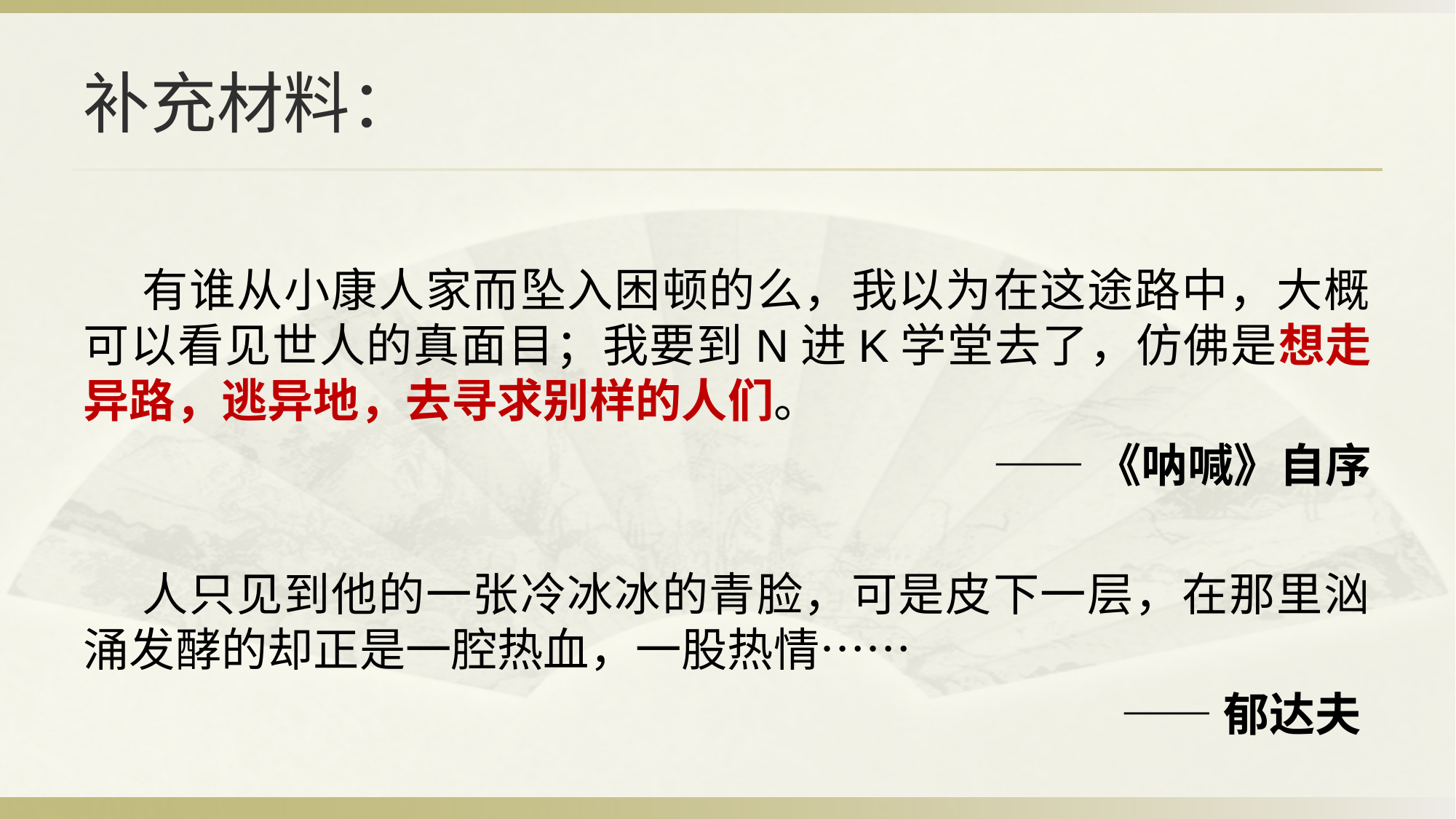

# 补充材料：

    有谁从小康人家而坠入困顿的么，我以为在这途路中，大概可以看见世人的真面目；我要到N进K学堂去了，仿佛是想走异路，逃异地，去寻求别样的人们。
——《呐喊》自序

    人只见到他的一张冷冰冰的青脸，可是皮下一层，在那里汹涌发酵的却正是一腔热血，一股热情……
              ——郁达夫